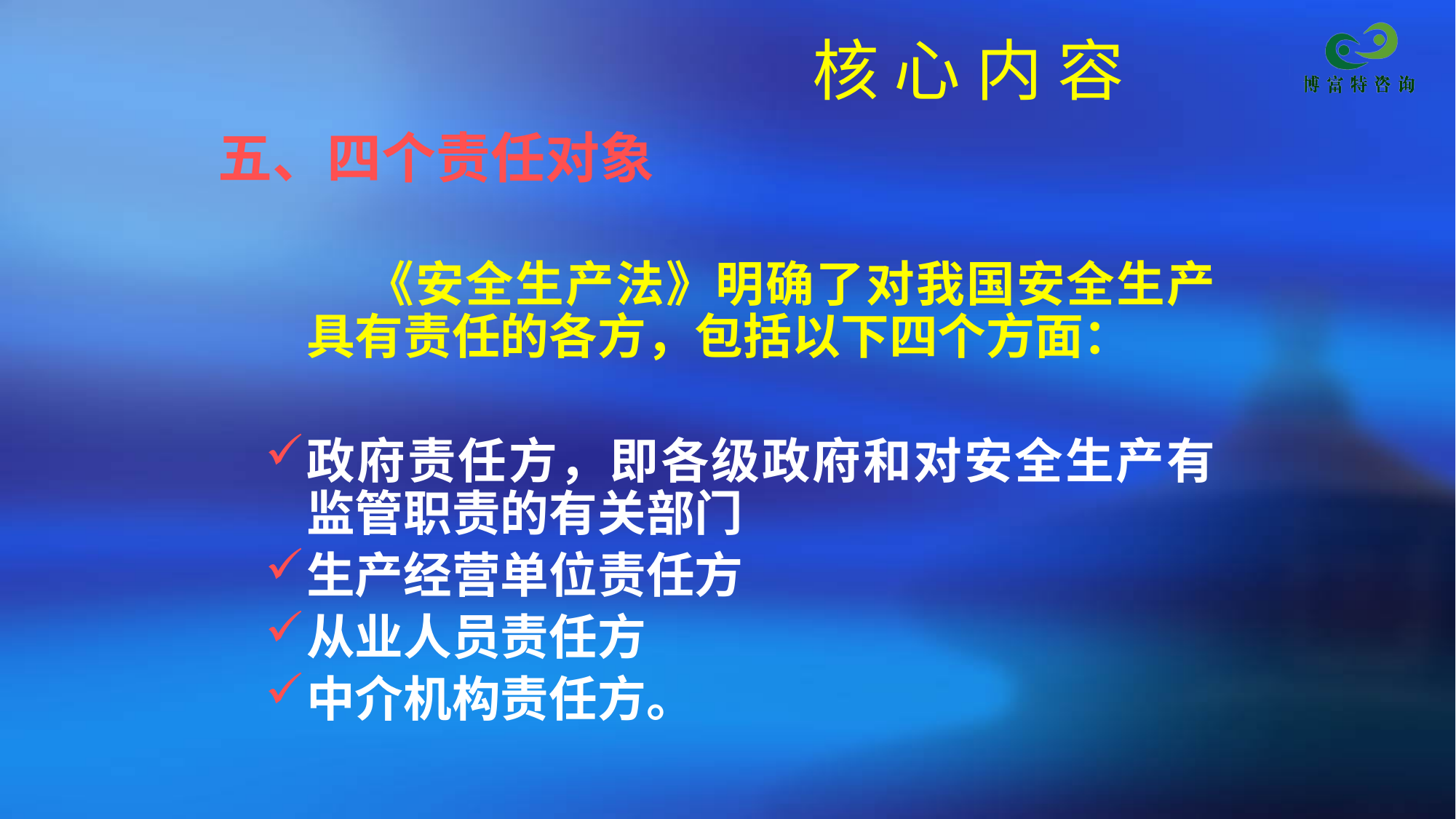

核 心 内 容
 五、四个责任对象
       《安全生产法》明确了对我国安全生产具有责任的各方，包括以下四个方面：

政府责任方，即各级政府和对安全生产有监管职责的有关部门
生产经营单位责任方
从业人员责任方
中介机构责任方。